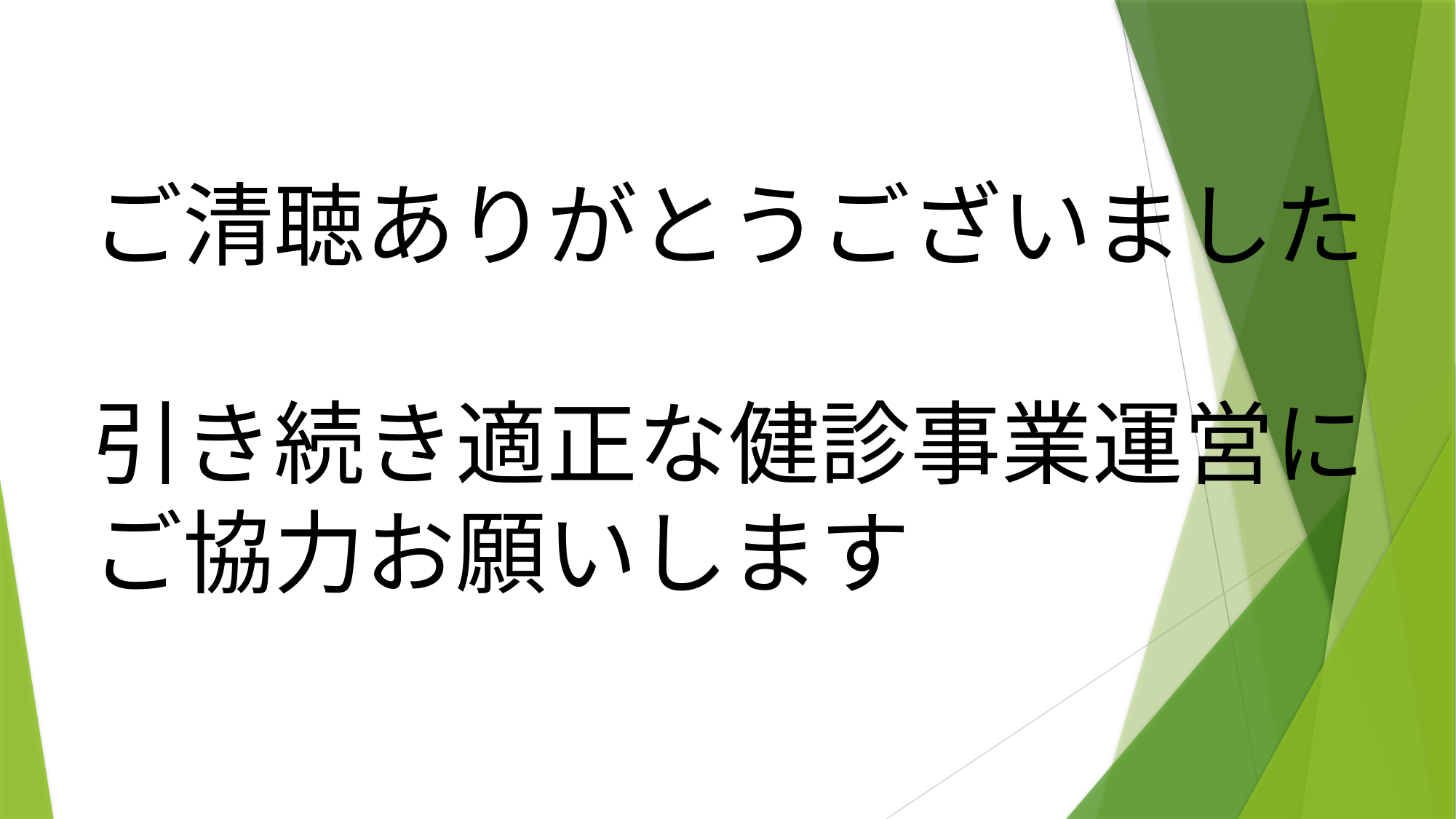

# ご清聴ありがとうございました 引き続き適正な健診事業運営にご協力お願いします